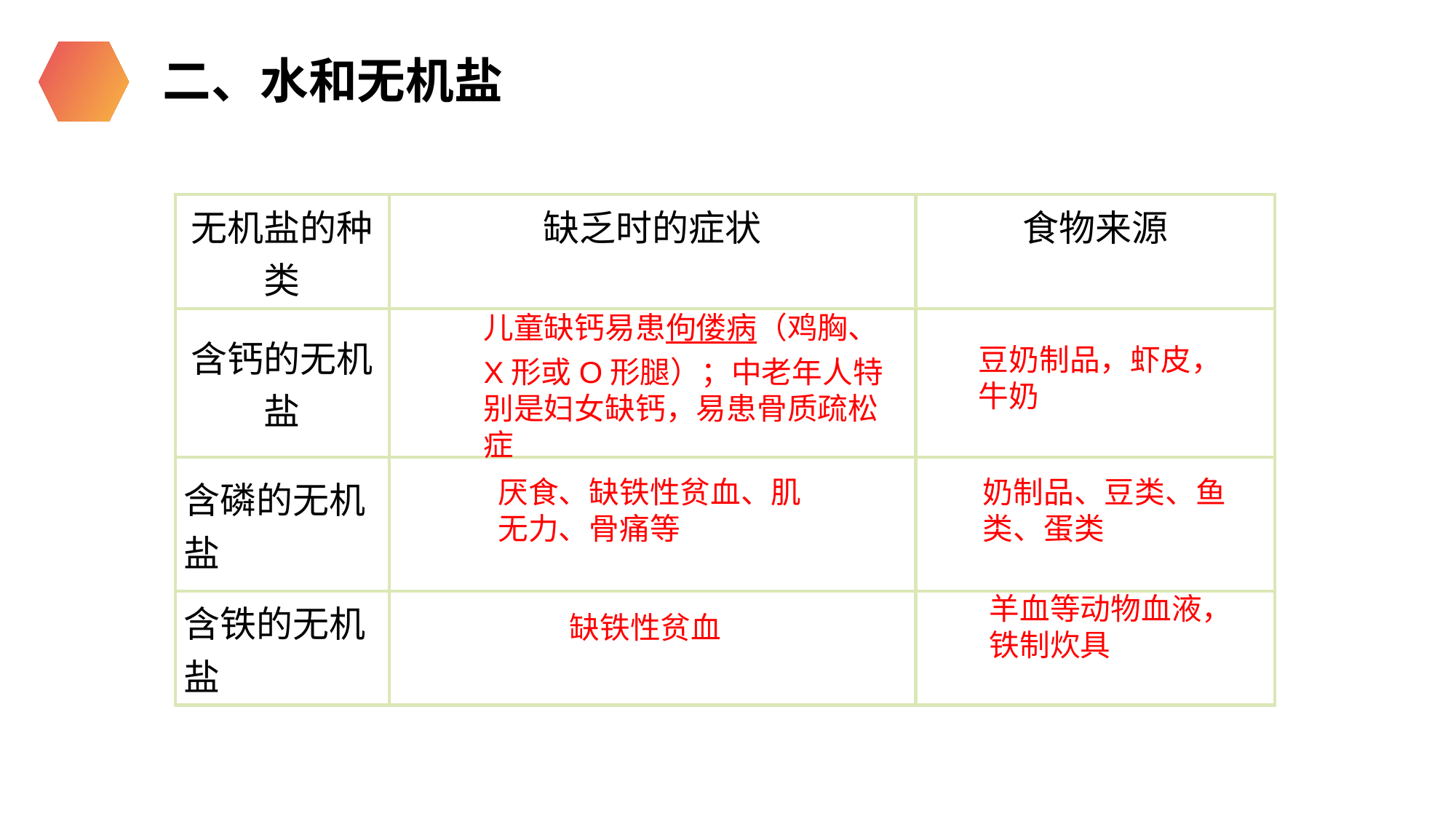

二、水和无机盐

| 无机盐的种类 | 缺乏时的症状 | 食物来源 |
| --- | --- | --- |
| 含钙的无机盐 |  |  |
| 含磷的无机盐 |  |  |
| 含铁的无机盐 |  |  |

儿童缺钙易患佝偻病（鸡胸、X形或O形腿）；中老年人特别是妇女缺钙，易患骨质疏松症
豆奶制品，虾皮，牛奶

奶制品、豆类、鱼类、蛋类
厌食、缺铁性贫血、肌无力、骨痛等
羊血等动物血液，铁制炊具
缺铁性贫血